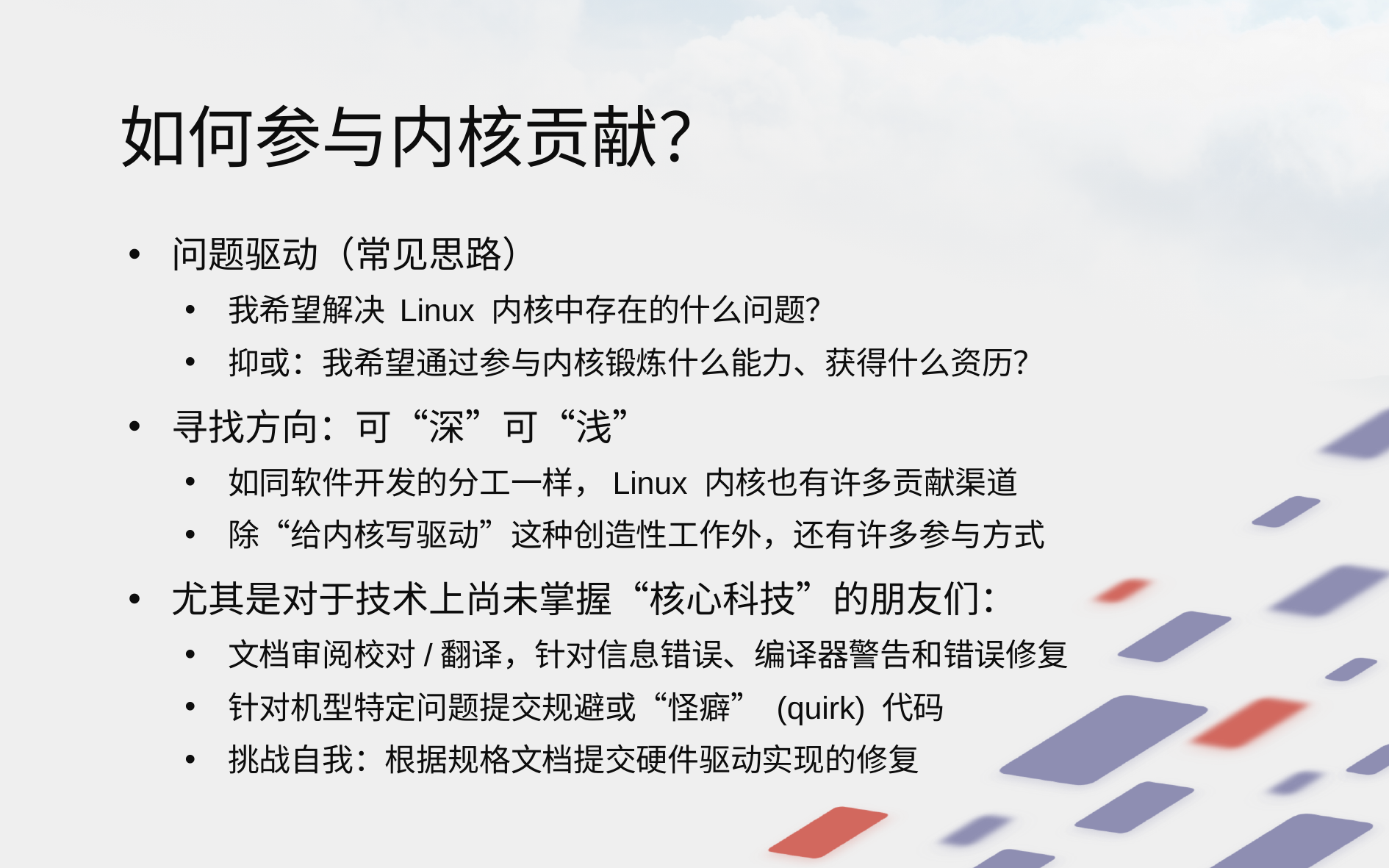

# 如何参与内核贡献？
问题驱动（常见思路）
我希望解决 Linux 内核中存在的什么问题？
抑或：我希望通过参与内核锻炼什么能力、获得什么资历？
寻找方向：可“深”可“浅”
如同软件开发的分工一样，Linux 内核也有许多贡献渠道
除“给内核写驱动”这种创造性工作外，还有许多参与方式
尤其是对于技术上尚未掌握“核心科技”的朋友们：
文档审阅校对/翻译，针对信息错误、编译器警告和错误修复
针对机型特定问题提交规避或“怪癖” (quirk) 代码
挑战自我：根据规格文档提交硬件驱动实现的修复